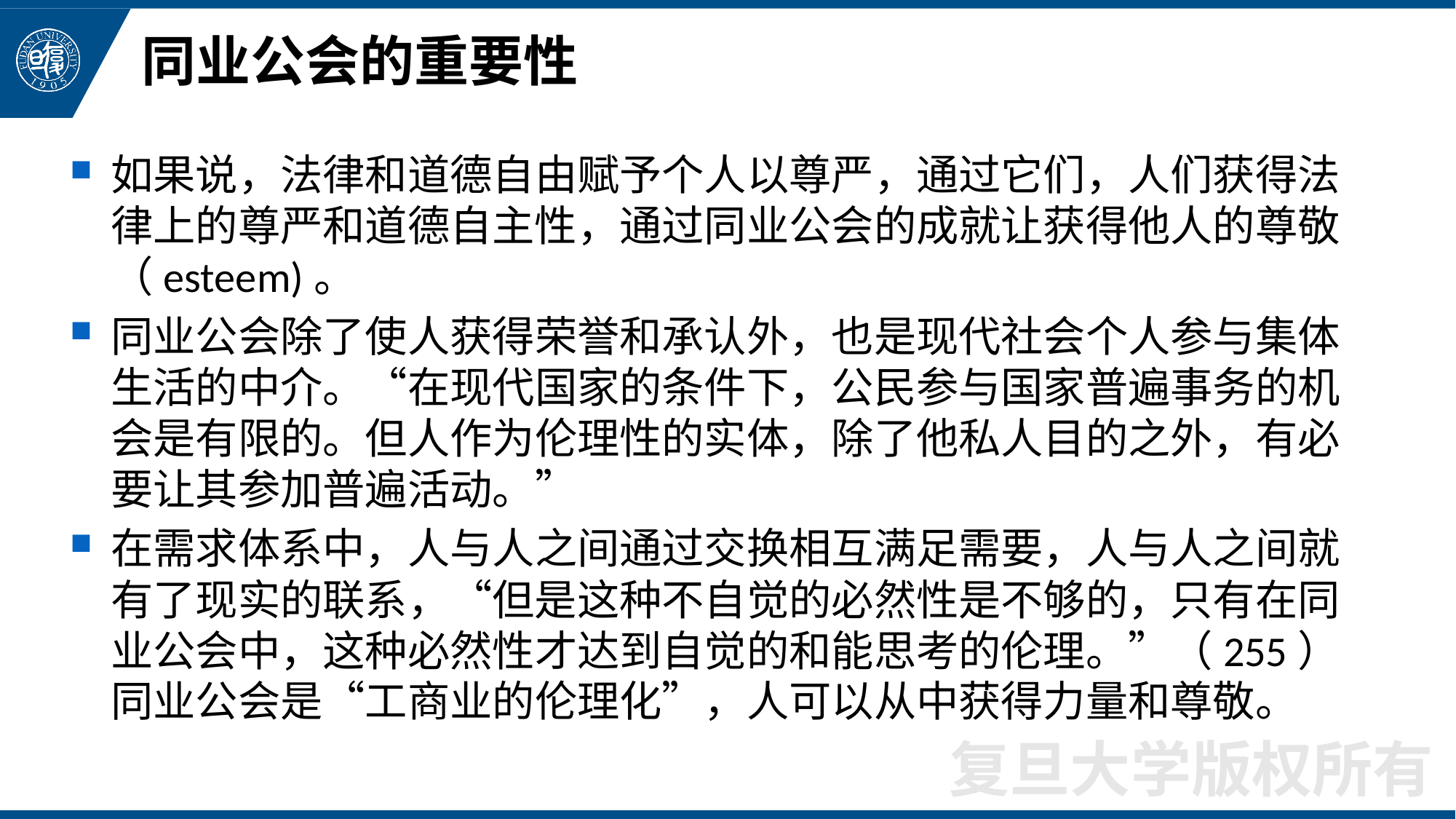

# 同业公会的重要性
如果说，法律和道德自由赋予个人以尊严，通过它们，人们获得法律上的尊严和道德自主性，通过同业公会的成就让获得他人的尊敬（esteem)。
同业公会除了使人获得荣誉和承认外，也是现代社会个人参与集体生活的中介。“在现代国家的条件下，公民参与国家普遍事务的机会是有限的。但人作为伦理性的实体，除了他私人目的之外，有必要让其参加普遍活动。”
在需求体系中，人与人之间通过交换相互满足需要，人与人之间就有了现实的联系，“但是这种不自觉的必然性是不够的，只有在同业公会中，这种必然性才达到自觉的和能思考的伦理。”（255）同业公会是“工商业的伦理化”，人可以从中获得力量和尊敬。